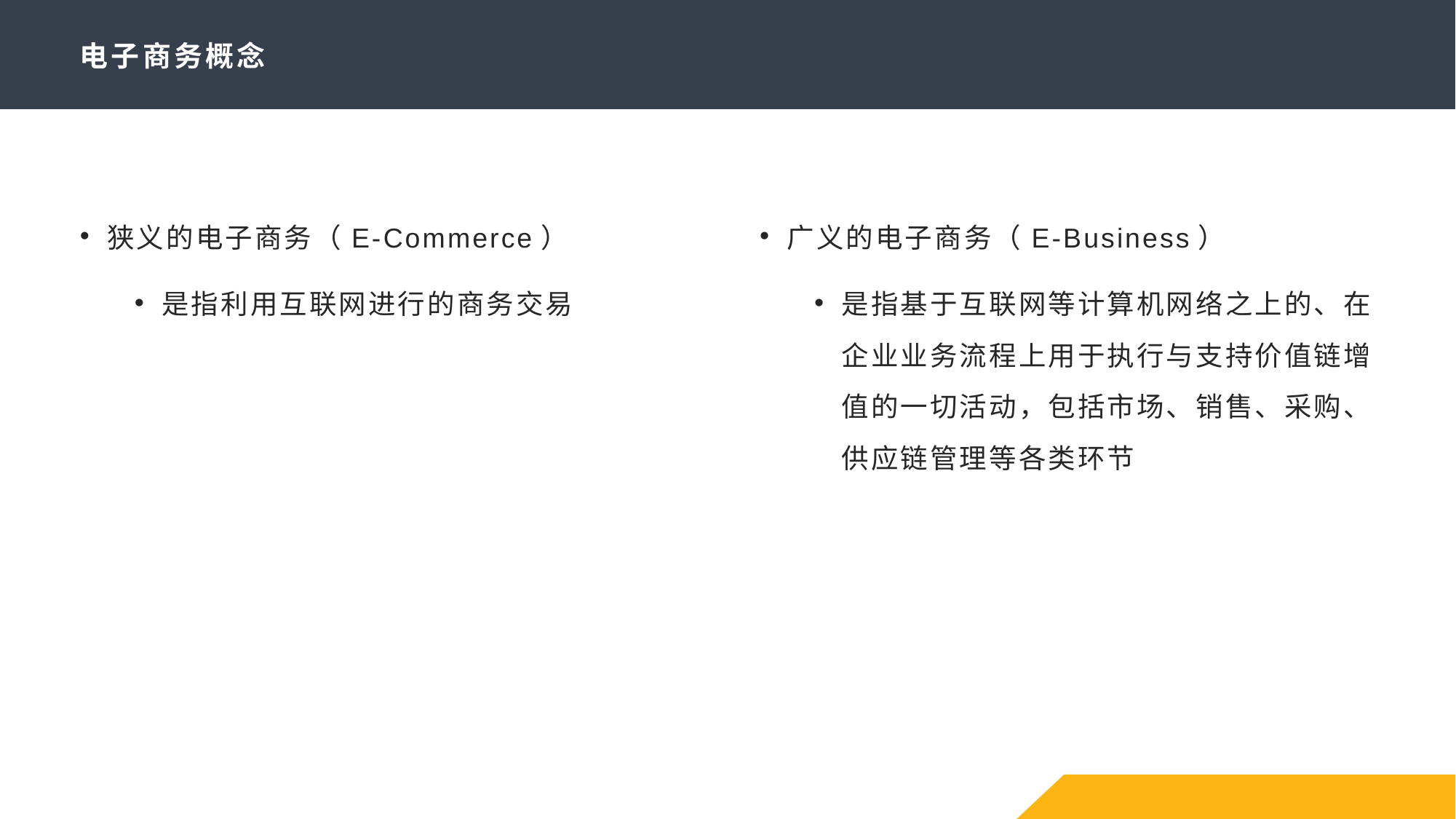

# 电子商务概念
广义的电子商务（E-Business）
是指基于互联网等计算机网络之上的、在企业业务流程上用于执行与支持价值链增值的一切活动，包括市场、销售、采购、供应链管理等各类环节
狭义的电子商务（E-Commerce）
是指利用互联网进行的商务交易